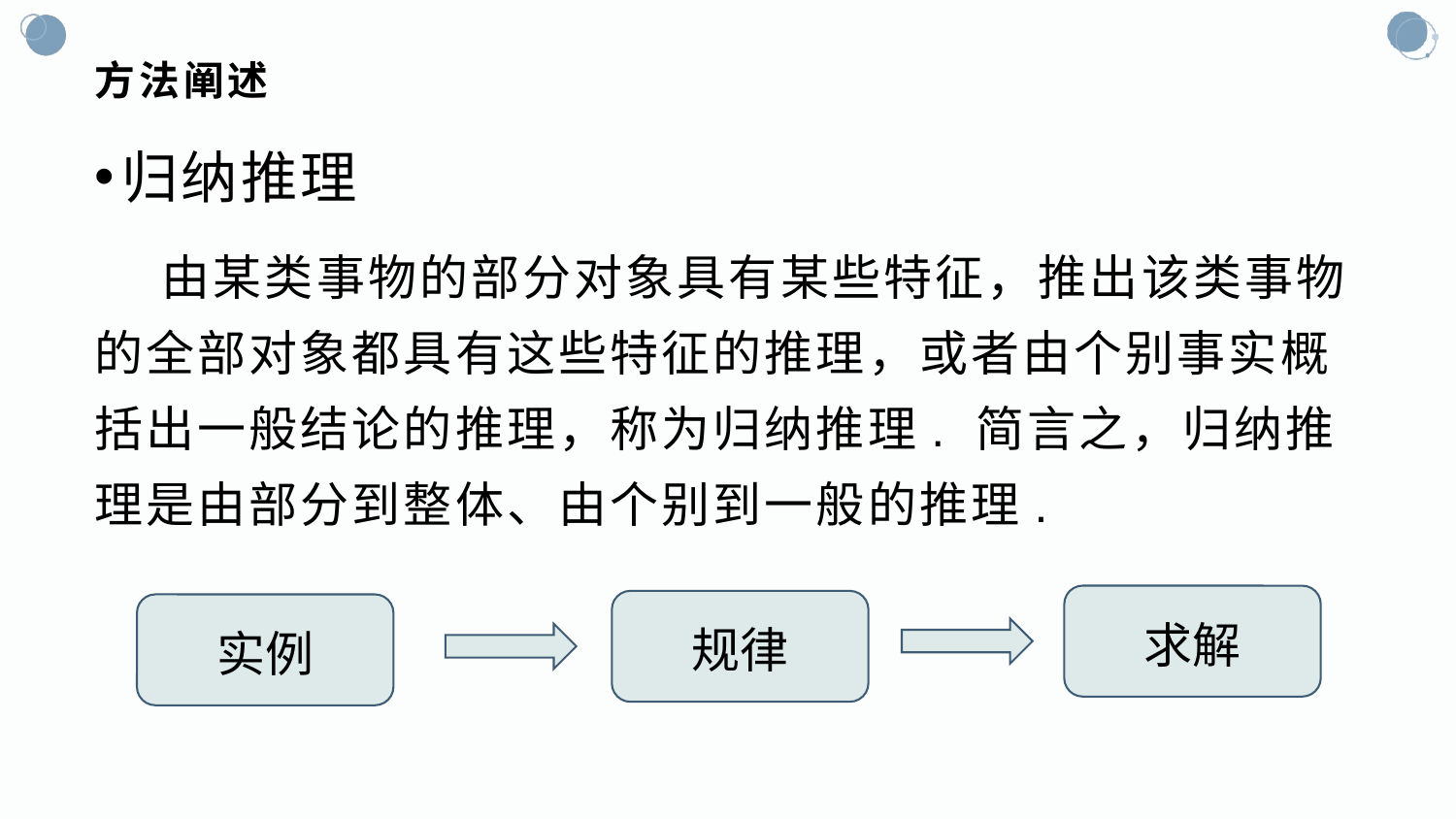

# 方法阐述
归纳推理
    由某类事物的部分对象具有某些特征，推出该类事物的全部对象都具有这些特征的推理，或者由个别事实概括出一般结论的推理，称为归纳推理. 简言之，归纳推理是由部分到整体、由个别到一般的推理.
求解
规律
实例